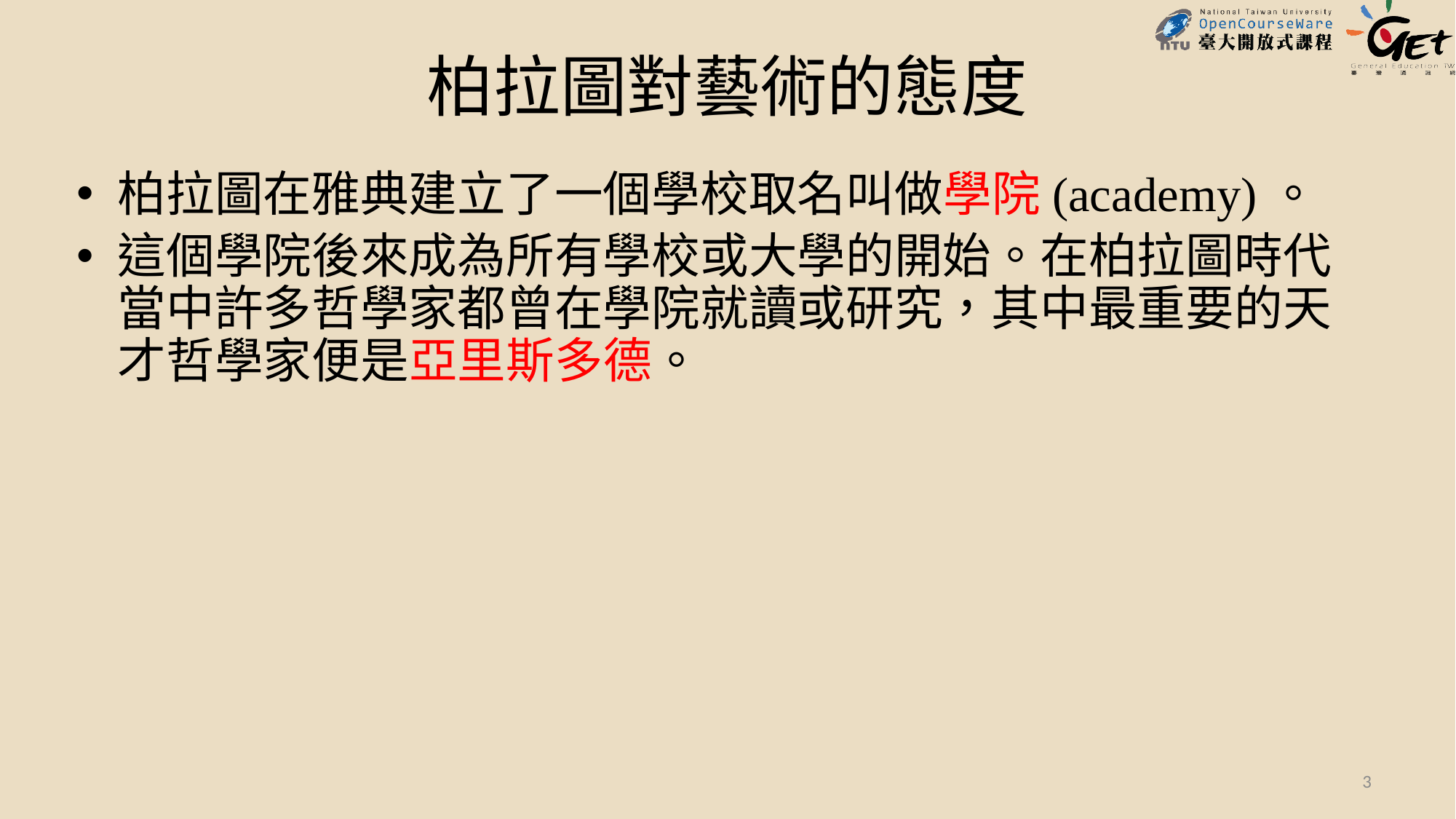

# 柏拉圖對藝術的態度
柏拉圖在雅典建立了一個學校取名叫做學院(academy)。
這個學院後來成為所有學校或大學的開始。在柏拉圖時代當中許多哲學家都曾在學院就讀或研究，其中最重要的天才哲學家便是亞里斯多德。
3